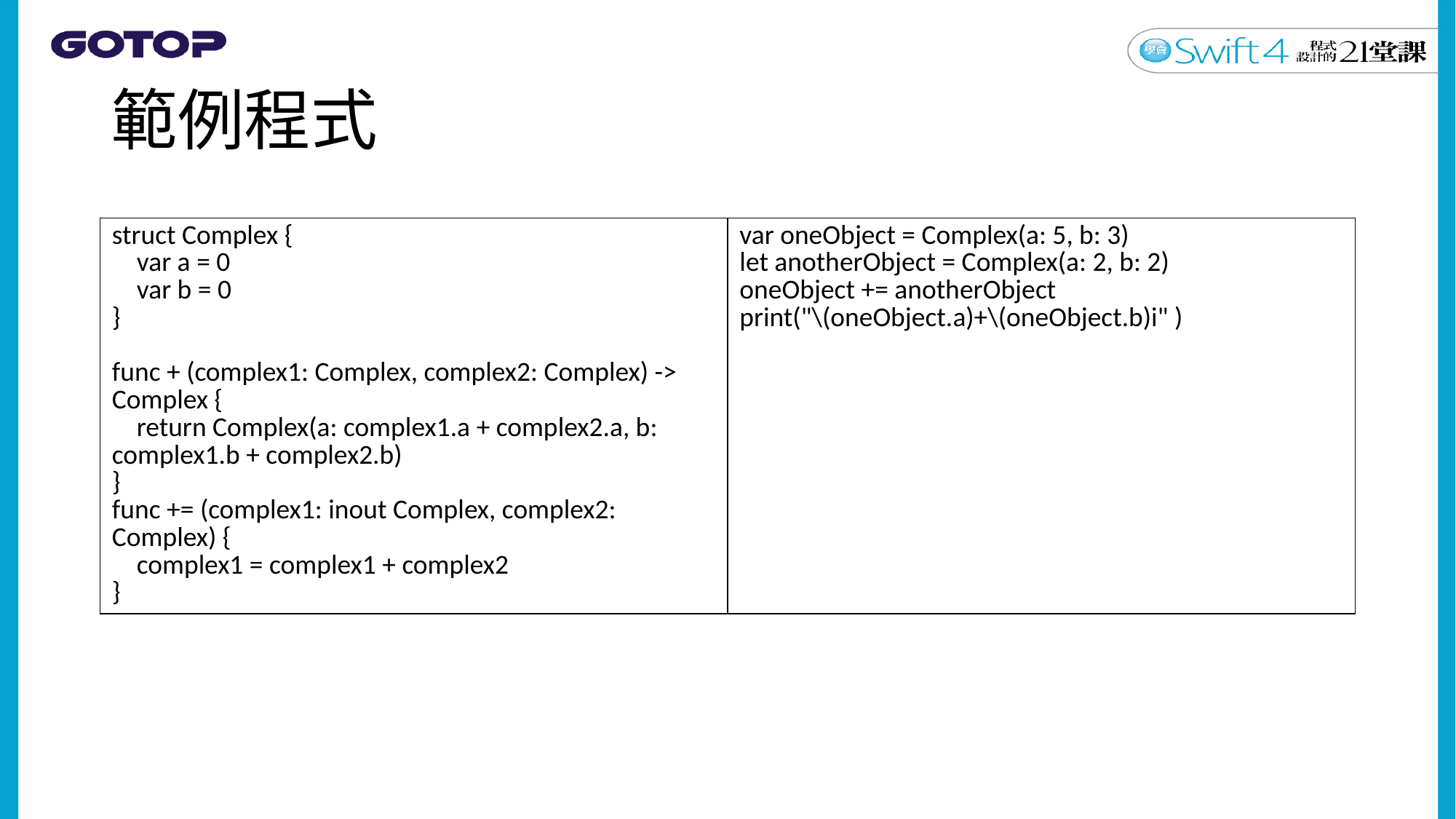

# 範例程式
| struct Complex { var a = 0 var b = 0 } func + (complex1: Complex, complex2: Complex) -> Complex { return Complex(a: complex1.a + complex2.a, b: complex1.b + complex2.b) } func += (complex1: inout Complex, complex2: Complex) { complex1 = complex1 + complex2 } | var oneObject = Complex(a: 5, b: 3) let anotherObject = Complex(a: 2, b: 2) oneObject += anotherObject print("\(oneObject.a)+\(oneObject.b)i" ) |
| --- | --- |